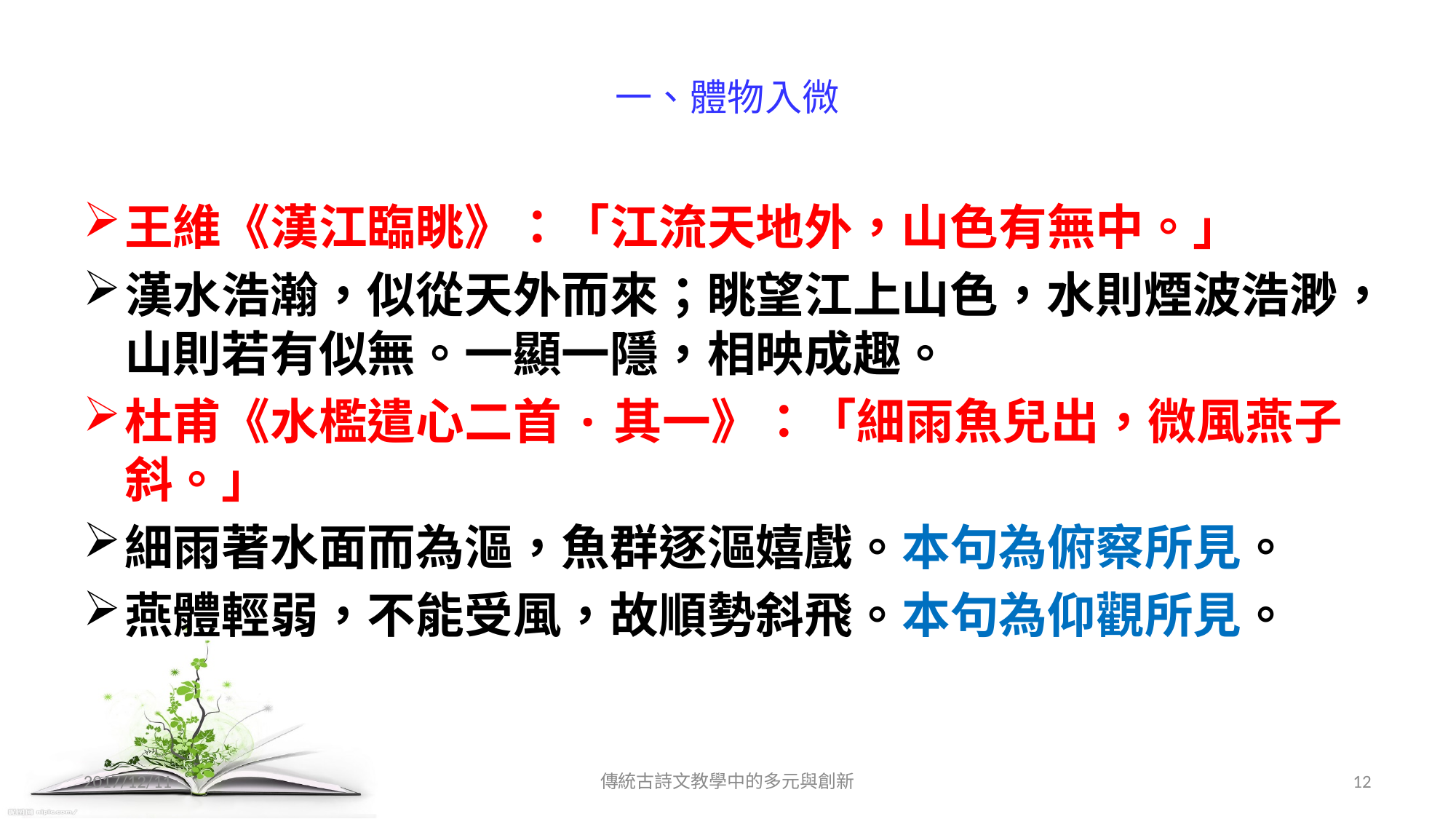

# 一、體物入微
王維《漢江臨眺》：「江流天地外，山色有無中。」
漢水浩瀚，似從天外而來；眺望江上山色，水則煙波浩渺，山則若有似無。一顯一隱，相映成趣。
杜甫《水檻遣心二首·其一》：「細雨魚兒出，微風燕子斜。」
細雨著水面而為漚，魚群逐漚嬉戲。本句為俯察所見。
燕體輕弱，不能受風，故順勢斜飛。本句為仰觀所見。

2017/12/11
傳統古詩文教學中的多元與創新
12